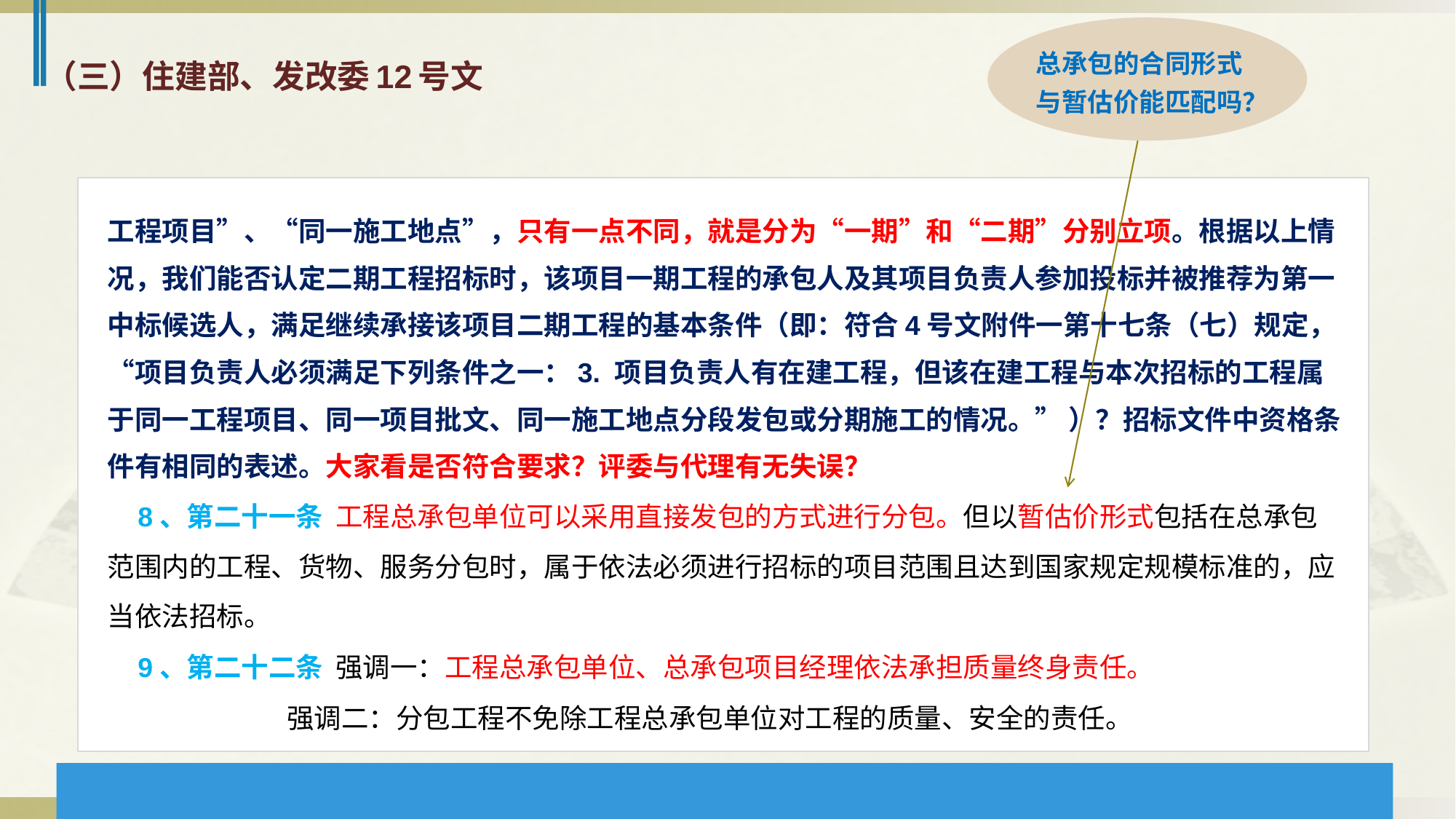

总承包的合同形式
与暂估价能匹配吗？
（三）住建部、发改委12号文

工程项目”、“同一施工地点”，只有一点不同，就是分为“一期”和“二期”分别立项。根据以上情况，我们能否认定二期工程招标时，该项目一期工程的承包人及其项目负责人参加投标并被推荐为第一中标候选人，满足继续承接该项目二期工程的基本条件（即：符合4号文附件一第十七条（七）规定，“项目负责人必须满足下列条件之一：3. 项目负责人有在建工程，但该在建工程与本次招标的工程属于同一工程项目、同一项目批文、同一施工地点分段发包或分期施工的情况。” ）？招标文件中资格条件有相同的表述。大家看是否符合要求？评委与代理有无失误？
    8、第二十一条  工程总承包单位可以采用直接发包的方式进行分包。但以暂估价形式包括在总承包范围内的工程、货物、服务分包时，属于依法必须进行招标的项目范围且达到国家规定规模标准的，应当依法招标。
    9、第二十二条  强调一：工程总承包单位、总承包项目经理依法承担质量终身责任。
                            强调二：分包工程不免除工程总承包单位对工程的质量、安全的责任。